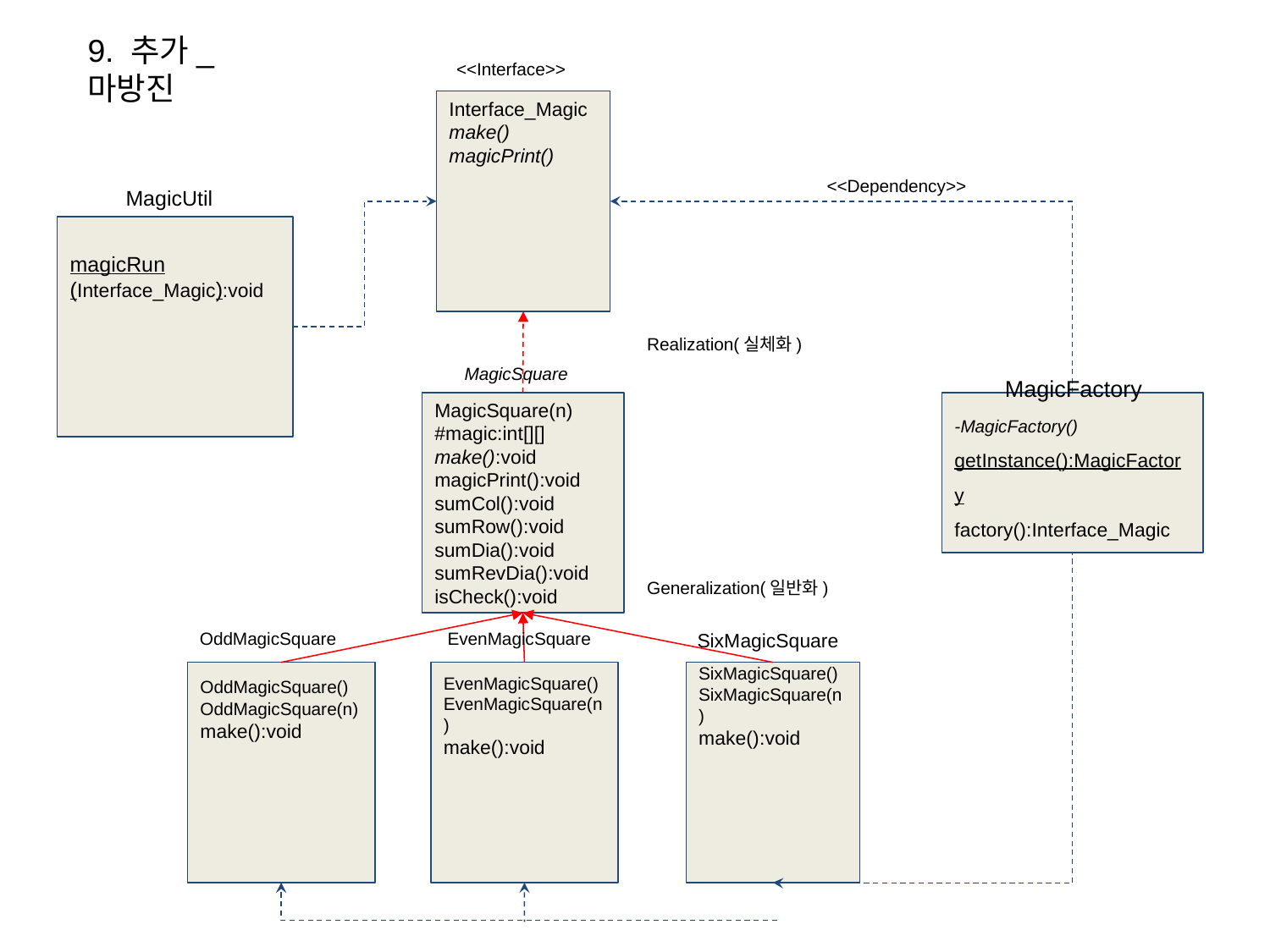

9. 추가_마방진
<<Interface>>
Interface_Magic
make()
magicPrint()

<<Dependency>>
MagicUtil
magicRun
(Interface_Magic):void

Realization(실체화)
MagicFactory
MagicSquare
MagicSquare(n)
#magic:int[][]
make():void
magicPrint():void
sumCol():void
sumRow():void
sumDia():void
sumRevDia():void
isCheck():void
-MagicFactory()
getInstance():MagicFactory
factory():Interface_Magic
Generalization(일반화)
OddMagicSquare
EvenMagicSquare
SixMagicSquare
OddMagicSquare()
OddMagicSquare(n)
make():void

EvenMagicSquare()
EvenMagicSquare(n)
make():void

SixMagicSquare()
SixMagicSquare(n)
make():void